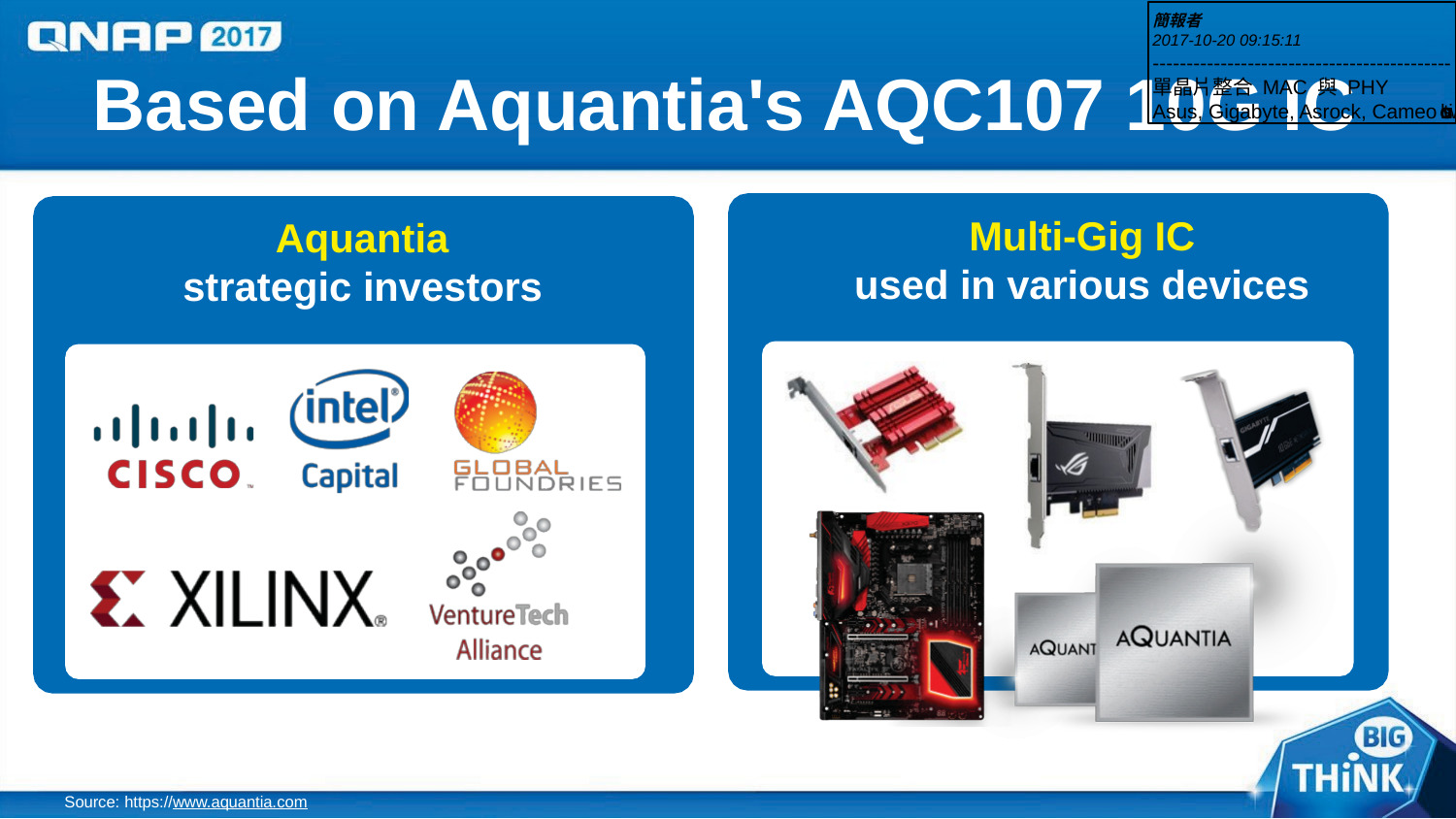

簡報者
2017-10-20 09:15:11
--------------------------------------------
單晶片整合 MAC 與 PHY
Asus, Gigabyte, Asrock, Cameo switch
# Based on Aquantia's AQC107 10G IC

Multi-Gig IC
used in various devices
Aquantia  strategic investors

Source: https://www.aquantia.com